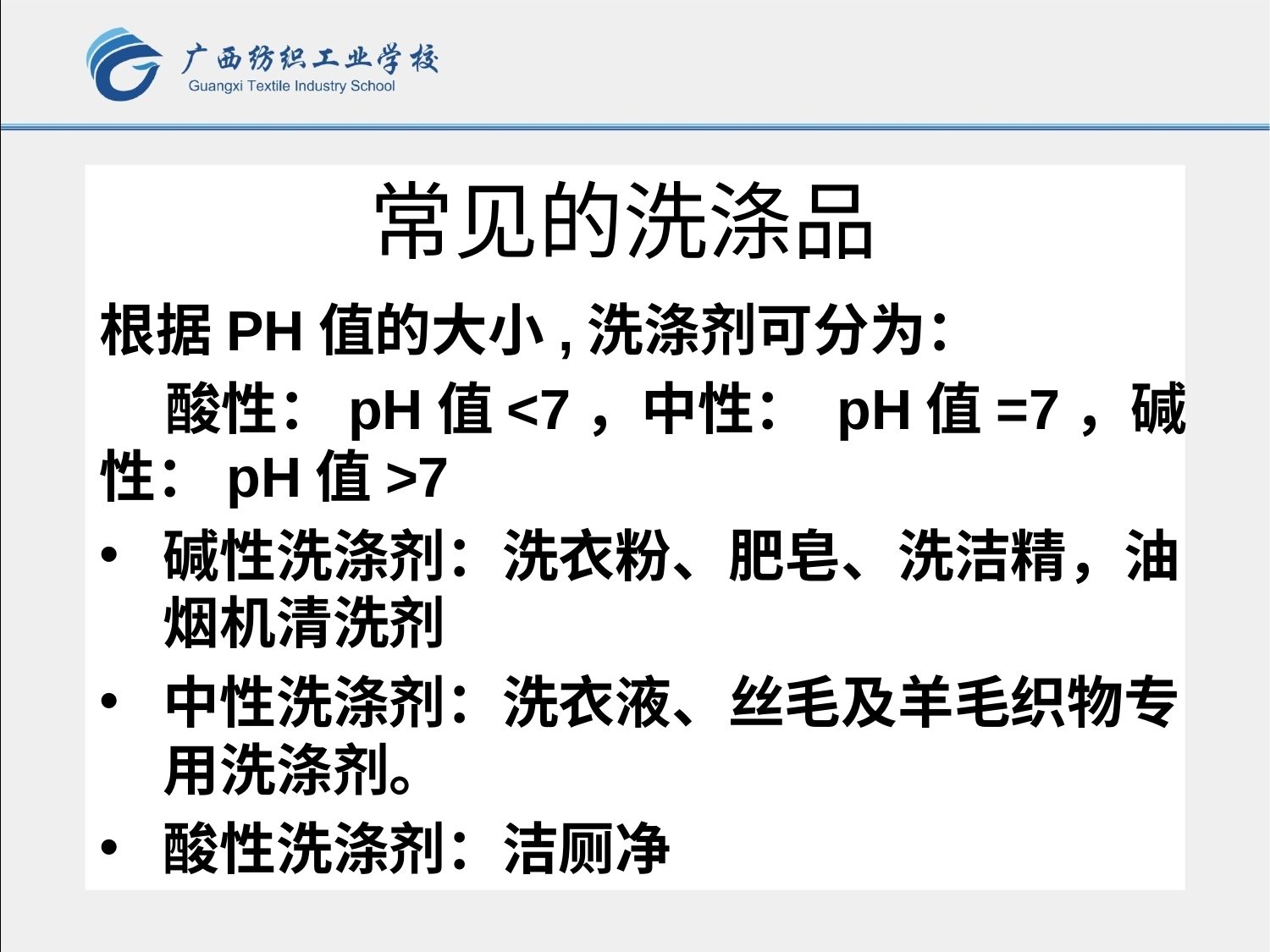

# 常见的洗涤品
根据PH值的大小,洗涤剂可分为：
    酸性：pH值<7，中性： pH值=7，碱性：pH值>7
碱性洗涤剂：洗衣粉、肥皂、洗洁精，油烟机清洗剂
中性洗涤剂：洗衣液、丝毛及羊毛织物专用洗涤剂。
酸性洗涤剂：洁厕净